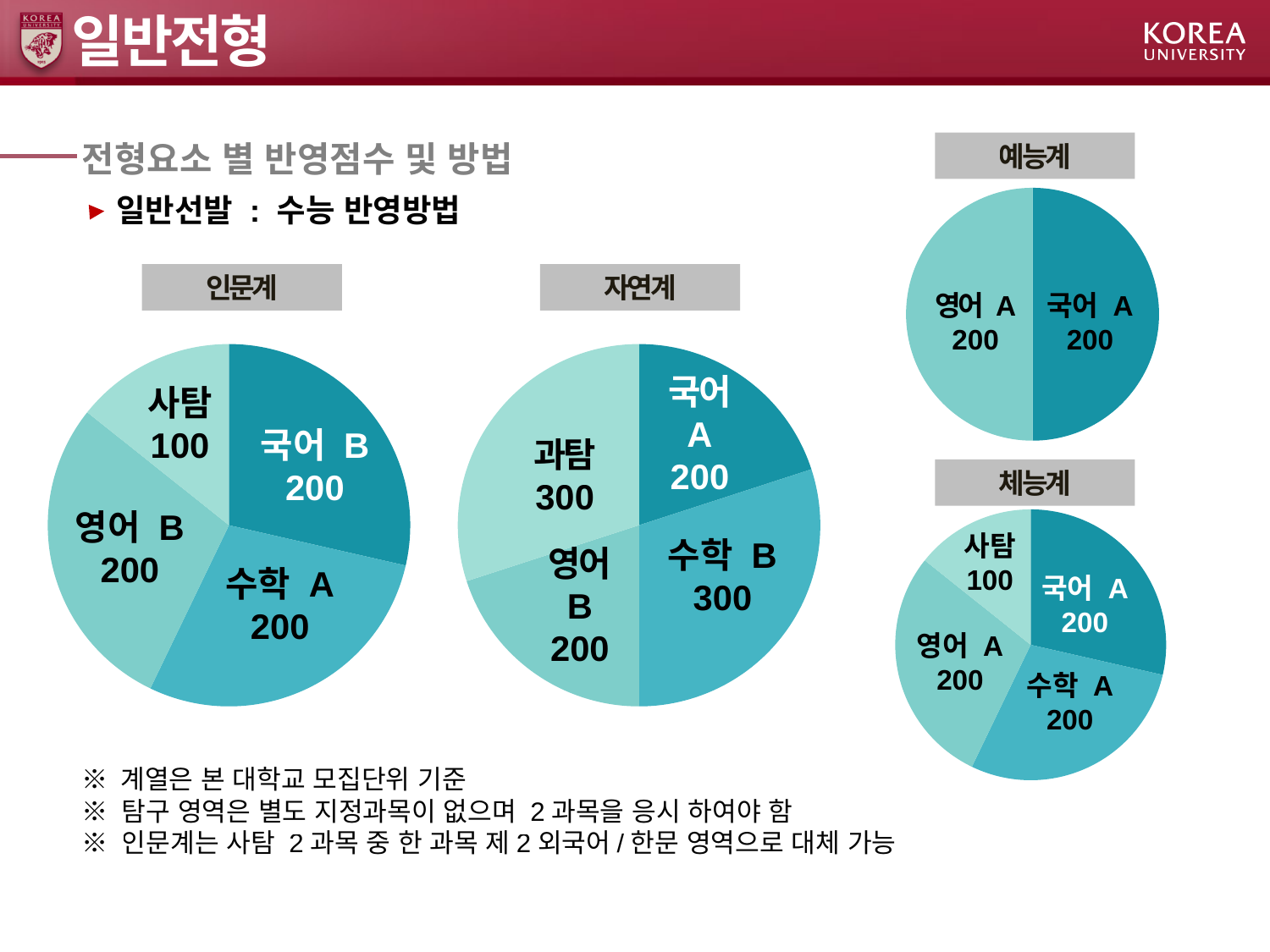

# 일반전형
예능계
전형요소 별 반영점수 및 방법

   일반선발 : 수능 반영방법

### Chart

| Category | 판매 |
|---|---|
| 1분기 | 5.0 |
| 2분기 | 0.0 |
| 3분기 | 5.0 |
| 4분기 | 0.0 |
인문계
자연계
영어 A
200
국어 A
200

### Chart

| Category | 판매 |
|---|---|
| 1분기 | 2.0 |
| 2분기 | 2.0 |
| 3분기 | 2.0 |
| 4분기 | 1.0 |

### Chart

| Category | 판매 |
|---|---|
| 1분기 | 2.0 |
| 2분기 | 3.0 |
| 3분기 | 2.0 |
| 4분기 | 3.0 |
사탐
100
국어 A
200
국어 B
200
과탐
300
체능계
영어 B
200

### Chart

| Category | 판매 |
|---|---|
| 1분기 | 2.0 |
| 2분기 | 2.0 |
| 3분기 | 2.0 |
| 4분기 | 1.0 |
사탐
100
수학 B
300
수학 A
200
영어 B
200
국어 A
200
영어 A
200
수학 A
200
※ 계열은 본 대학교 모집단위 기준
※ 탐구 영역은 별도 지정과목이 없으며 2과목을 응시 하여야 함
※ 인문계는 사탐 2과목 중 한 과목 제2외국어/한문 영역으로 대체 가능